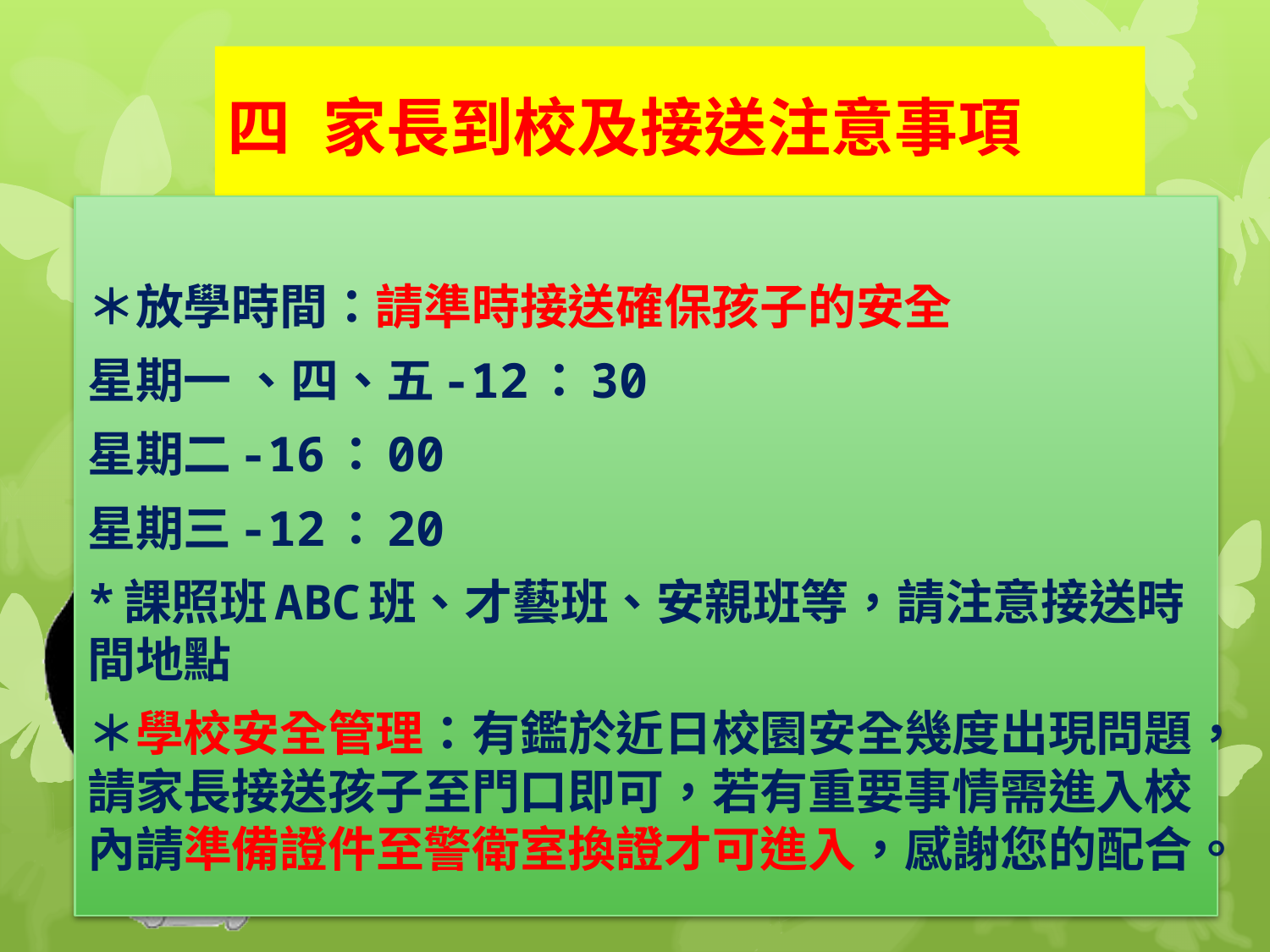

# 四 家長到校及接送注意事項

＊放學時間：請準時接送確保孩子的安全
星期一 、四、五-12：30
星期二-16：00
星期三-12：20
*課照班ABC班、才藝班、安親班等，請注意接送時間地點
＊學校安全管理：有鑑於近日校園安全幾度出現問題，請家長接送孩子至門口即可，若有重要事情需進入校內請準備證件至警衛室換證才可進入，感謝您的配合。